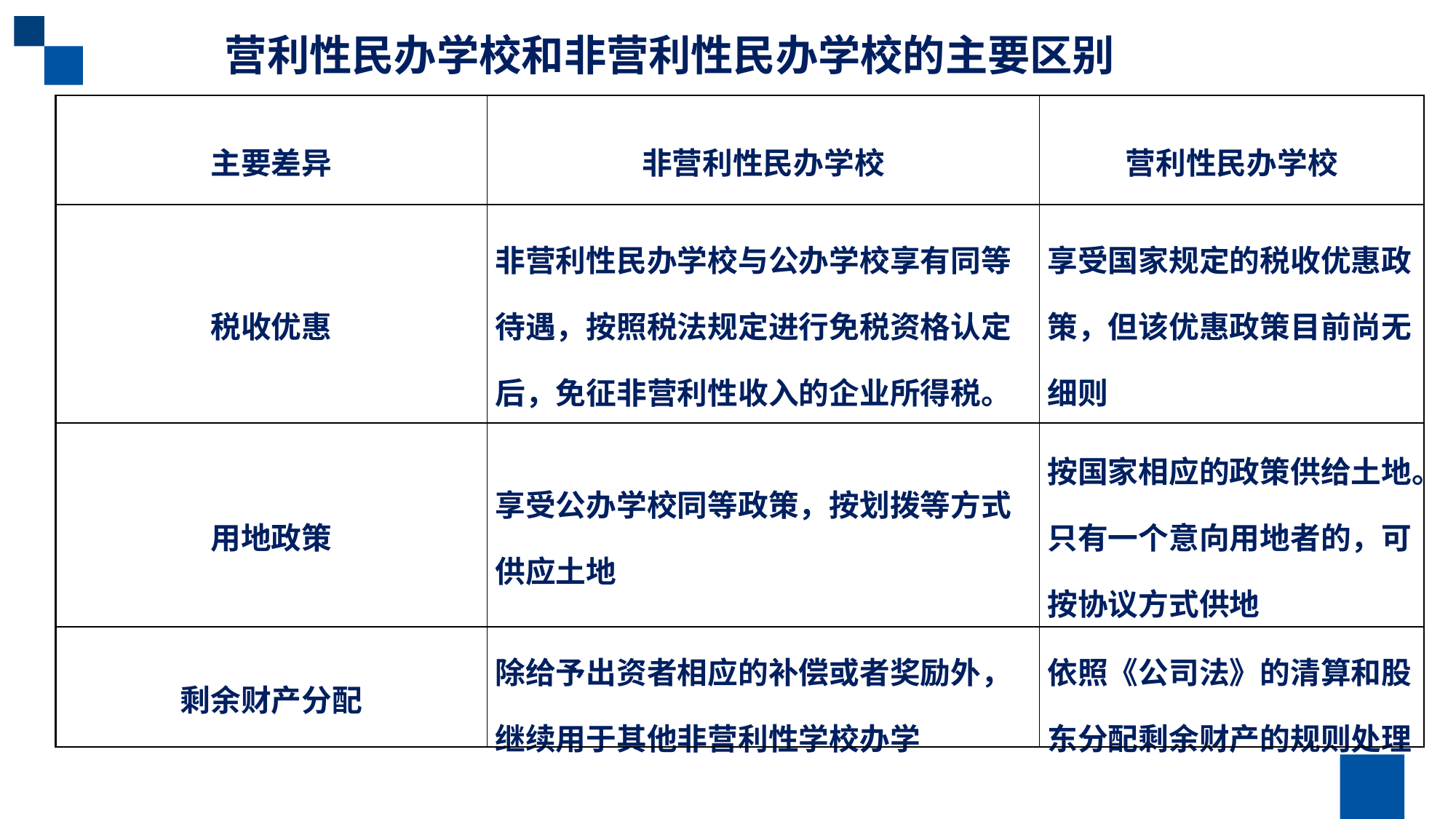

营利性民办学校和非营利性民办学校的主要区别

| 主要差异 | 非营利性民办学校‍ | 营利性民办学校 |
| --- | --- | --- |
| 税收优惠 | 非营利性民办学校与公办学校享有同等待遇，按照税法规定进行免税资格认定后，免征非营利性收入的企业所得税。 | 享受国家规定的税收优惠政策，但该优惠政策目前尚无细则 |
| 用地政策 | 享受公办学校同等政策，按划拨等方式供应土地 | 按国家相应的政策供给土地。只有一个意向用地者的，可按协议方式供地 |
| 剩余财产分配 | 除给予出资者相应的补偿或者奖励外，继续用于其他非营利性学校办学 | 依照《公司法》的清算和股东分配剩余财产的规则处理 |

25